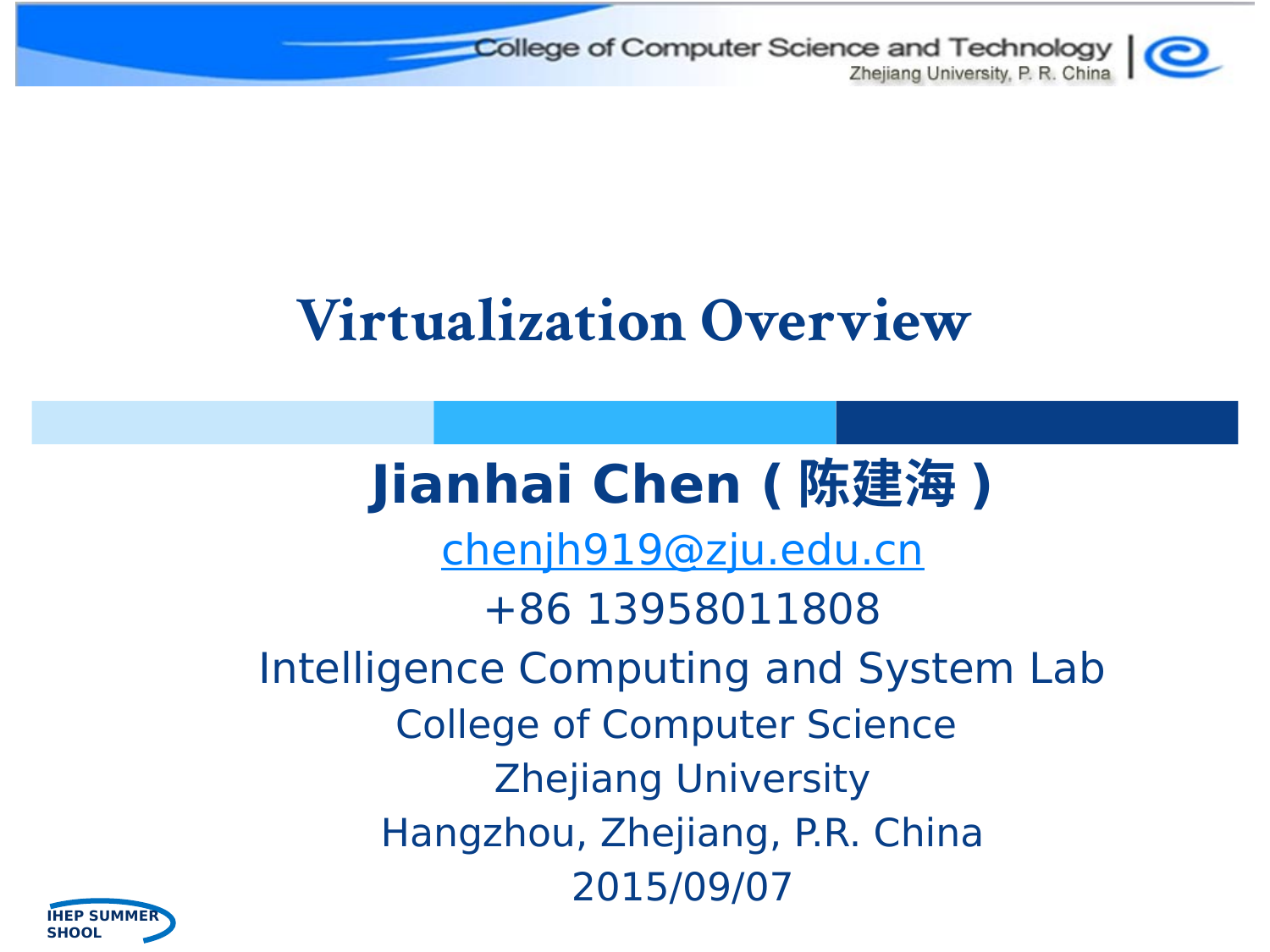

# Virtualization Overview
Jianhai Chen (陈建海)
chenjh919@zju.edu.cn
+86 13958011808
Intelligence Computing and System Lab
College of Computer Science
Zhejiang University
Hangzhou, Zhejiang, P.R. China
2015/09/07